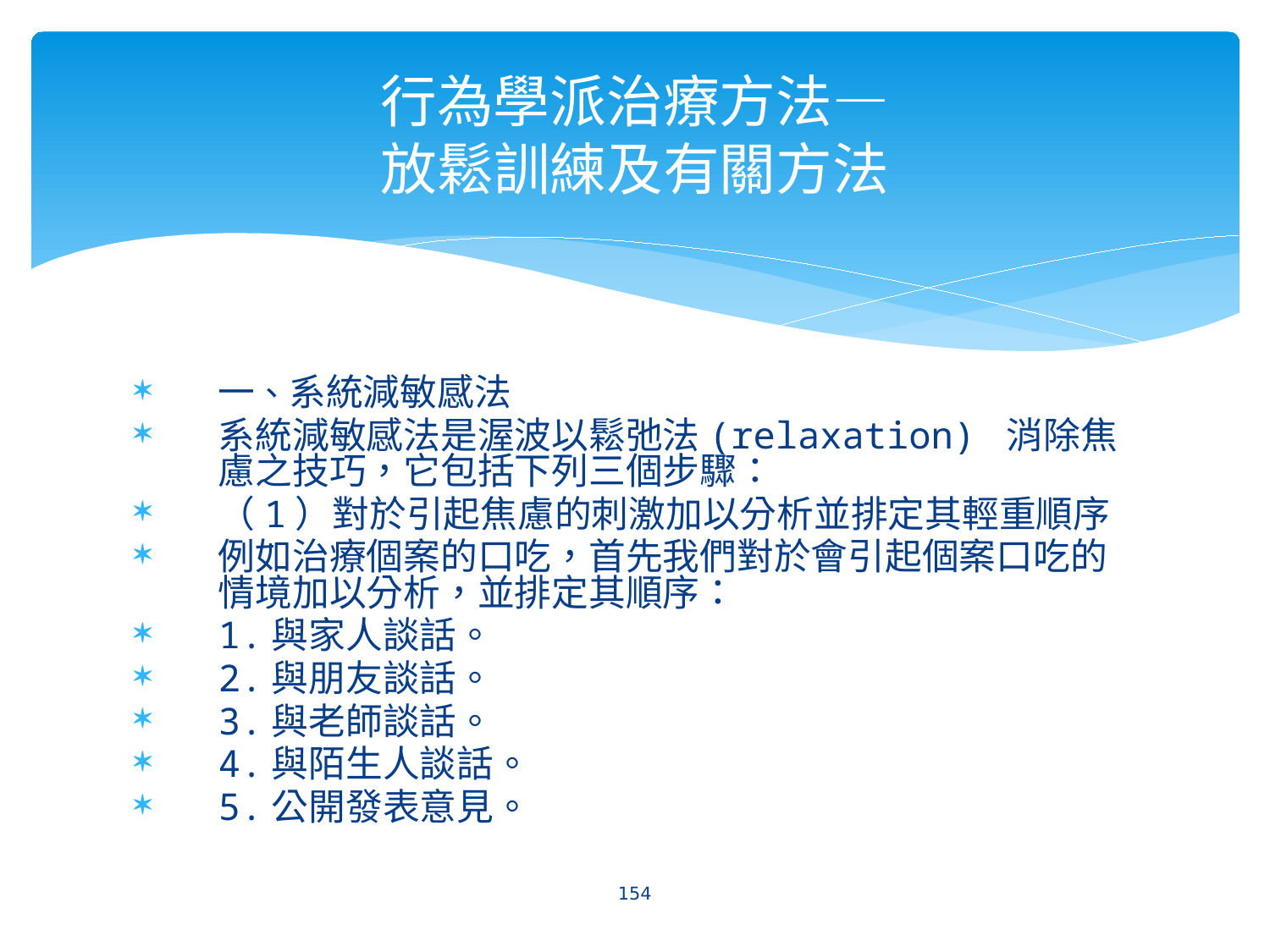

# 行為學派治療方法— 放鬆訓練及有關方法
一、系統減敏感法
系統減敏感法是渥波以鬆弛法(relaxation) 消除焦慮之技巧，它包括下列三個步驟：
（1）對於引起焦慮的刺激加以分析並排定其輕重順序
例如治療個案的口吃，首先我們對於會引起個案口吃的情境加以分析，並排定其順序：
1.與家人談話。
2.與朋友談話。
3.與老師談話。
4.與陌生人談話。
5.公開發表意見。
154